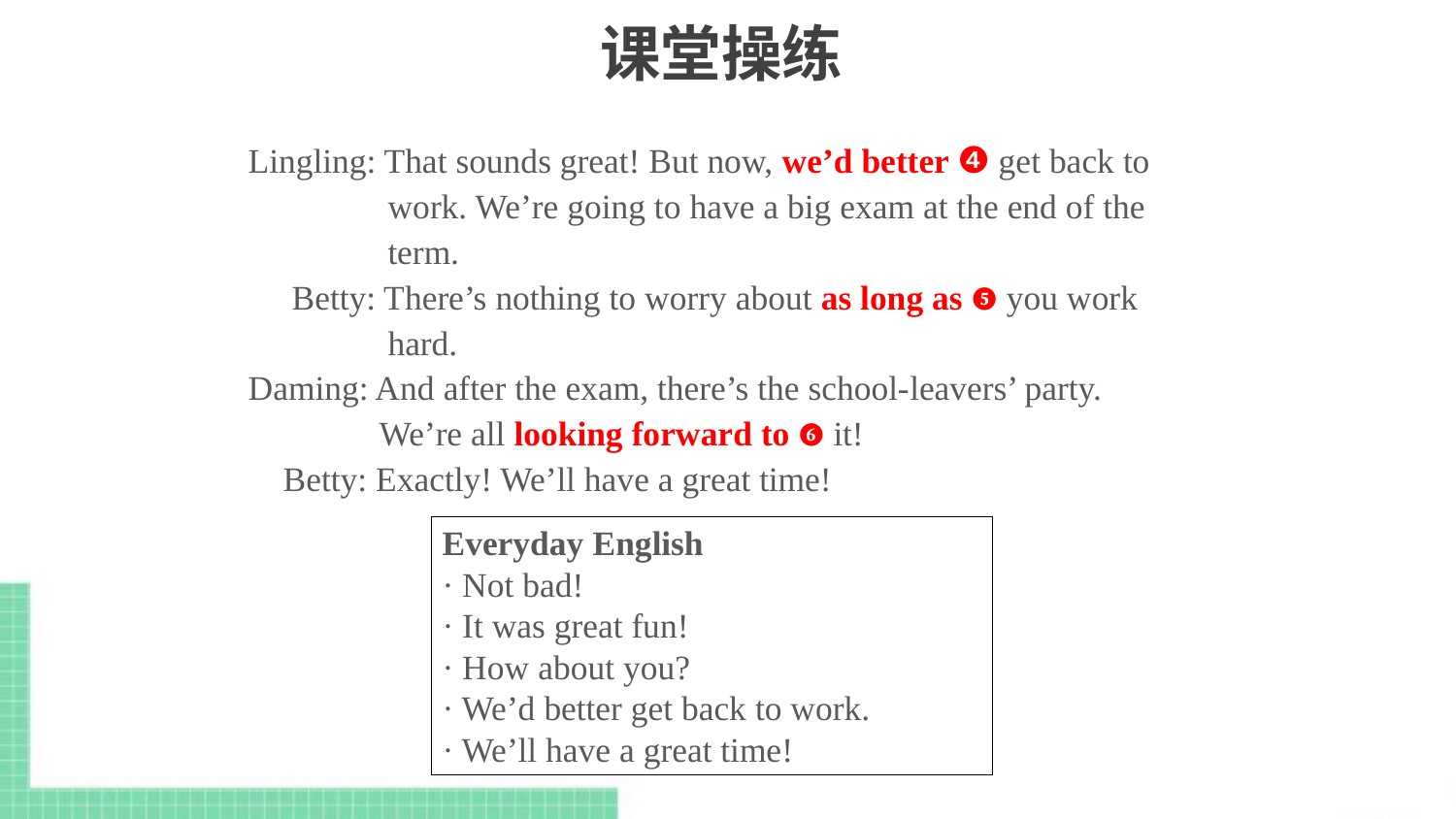

# 课堂操练
Lingling: That sounds great! But now, we’d better ❹ get back to
                work. We’re going to have a big exam at the end of the
                term.
     Betty: There’s nothing to worry about as long as ❺ you work
                hard.
Daming: And after the exam, there’s the school-­leavers’ party.
               We’re all looking forward to ❻ it!
    Betty: Exactly! We’ll have a great time!
Everyday English
· Not bad!
· It was great fun!
· How about you?
· We’d better get back to work.
· We’ll have a great time!